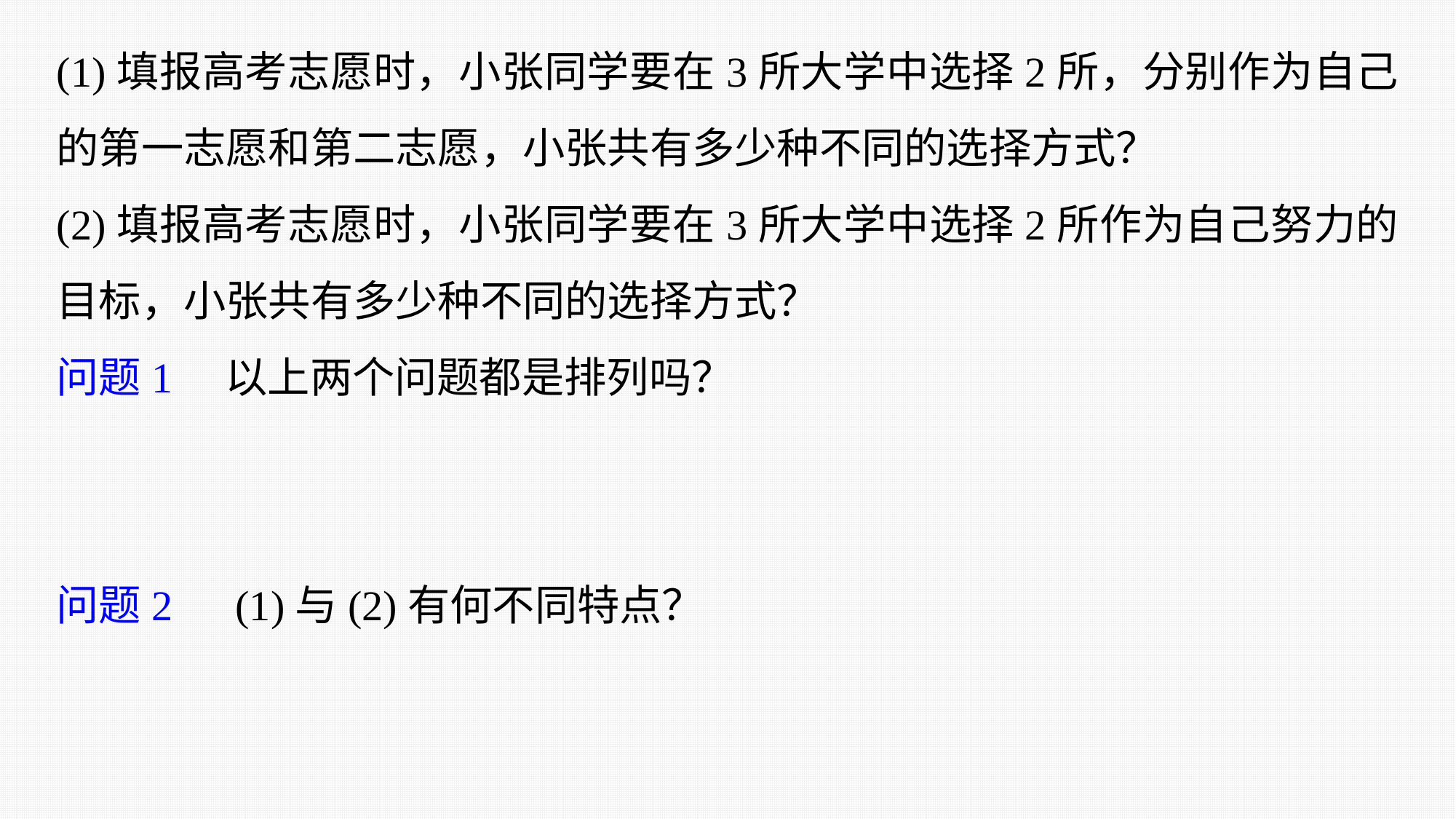

(1)填报高考志愿时，小张同学要在3所大学中选择2所，分别作为自己的第一志愿和第二志愿，小张共有多少种不同的选择方式？
(2)填报高考志愿时，小张同学要在3所大学中选择2所作为自己努力的目标，小张共有多少种不同的选择方式？
问题1　以上两个问题都是排列吗？
问题2　(1)与(2)有何不同特点？